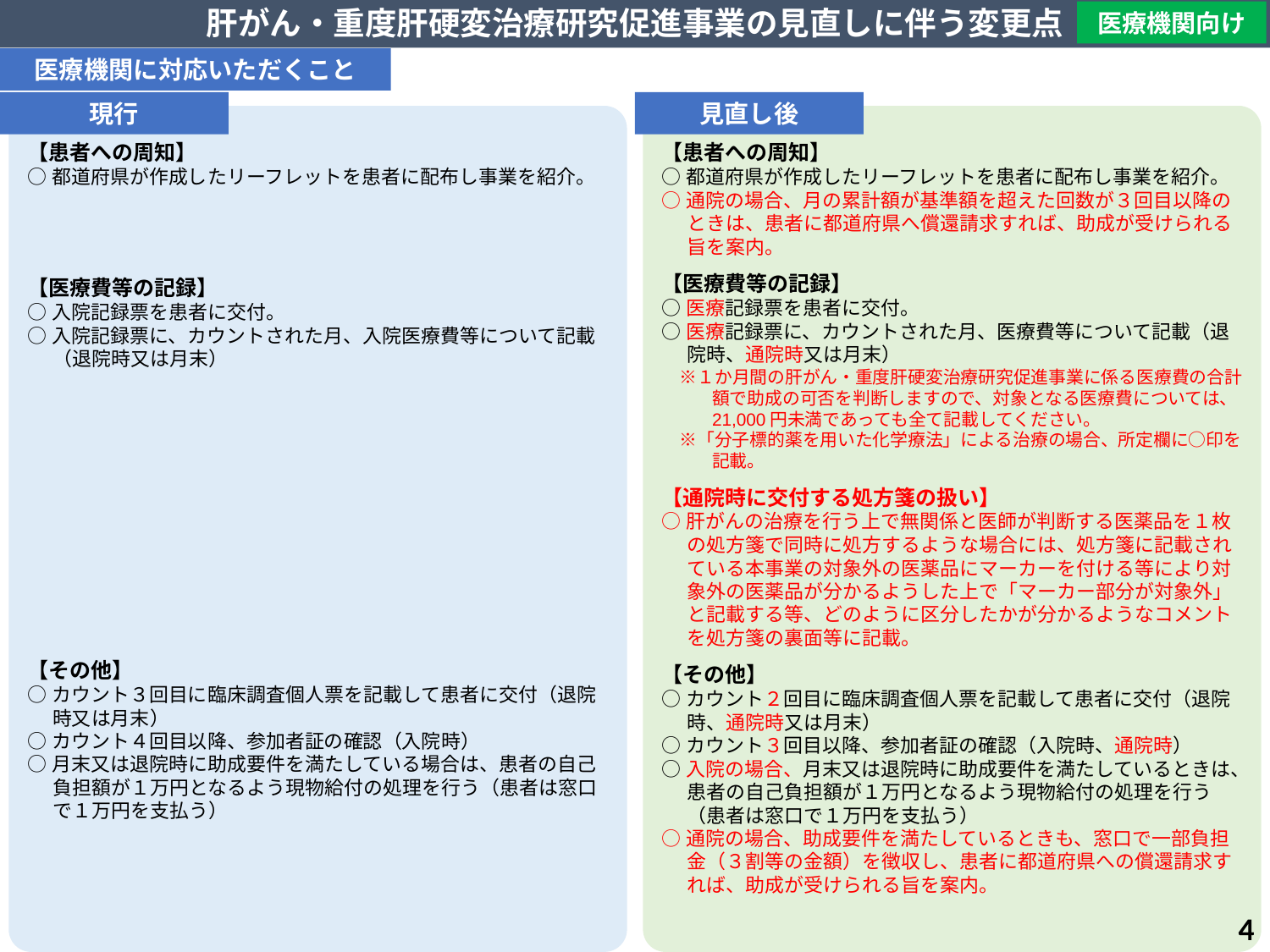

肝がん・重度肝硬変治療研究促進事業の見直しに伴う変更点
医療機関向け
医療機関に対応いただくこと
現行
見直し後

【患者への周知】
○都道府県が作成したリーフレットを患者に配布し事業を紹介。
○通院の場合、月の累計額が基準額を超えた回数が３回目以降のときは、患者に都道府県へ償還請求すれば、助成が受けられる旨を案内。

【医療費等の記録】
○医療記録票を患者に交付。
○医療記録票に、カウントされた月、医療費等について記載（退院時、通院時又は月末）
　※１か月間の肝がん・重度肝硬変治療研究促進事業に係る医療費の合計額で助成の可否を判断しますので、対象となる医療費については、21,000円未満であっても全て記載してください。
　※「分子標的薬を用いた化学療法」による治療の場合、所定欄に○印を記載。

【通院時に交付する処方箋の扱い】
○肝がんの治療を行う上で無関係と医師が判断する医薬品を１枚の処方箋で同時に処方するような場合には、処方箋に記載されている本事業の対象外の医薬品にマーカーを付ける等により対象外の医薬品が分かるようした上で「マーカー部分が対象外」と記載する等、どのように区分したかが分かるようなコメントを処方箋の裏面等に記載。

【その他】
○カウント２回目に臨床調査個人票を記載して患者に交付（退院時、通院時又は月末）
○カウント３回目以降、参加者証の確認（入院時、通院時）
○入院の場合、月末又は退院時に助成要件を満たしているときは、患者の自己負担額が１万円となるよう現物給付の処理を行う（患者は窓口で１万円を支払う）
○通院の場合、助成要件を満たしているときも、窓口で一部負担金（３割等の金額）を徴収し、患者に都道府県への償還請求すれば、助成が受けられる旨を案内。

【患者への周知】
○都道府県が作成したリーフレットを患者に配布し事業を紹介。

【医療費等の記録】
○入院記録票を患者に交付。
○入院記録票に、カウントされた月、入院医療費等について記載（退院時又は月末）

【その他】
○カウント３回目に臨床調査個人票を記載して患者に交付（退院時又は月末）
○カウント４回目以降、参加者証の確認（入院時）
○月末又は退院時に助成要件を満たしている場合は、患者の自己負担額が１万円となるよう現物給付の処理を行う（患者は窓口で１万円を支払う）
4